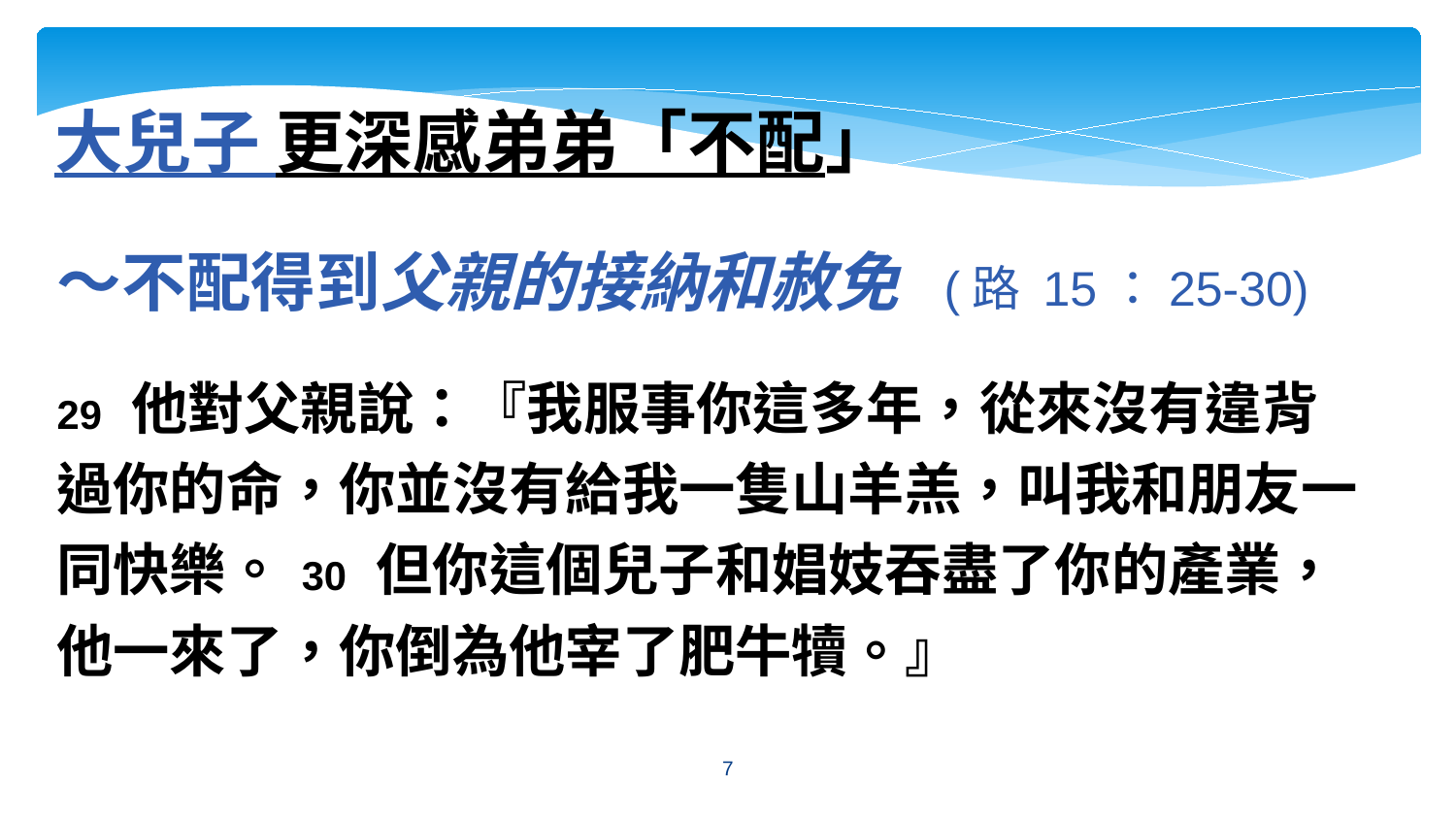

大兒子 更深感弟弟「不配」
～不配得到父親的接納和赦免  (路 15：25-30)

29 他對父親說：『我服事你這多年，從來沒有違背過你的命，你並沒有給我一隻山羊羔，叫我和朋友一同快樂。 30 但你這個兒子和娼妓吞盡了你的產業，他一來了，你倒為他宰了肥牛犢。』
7